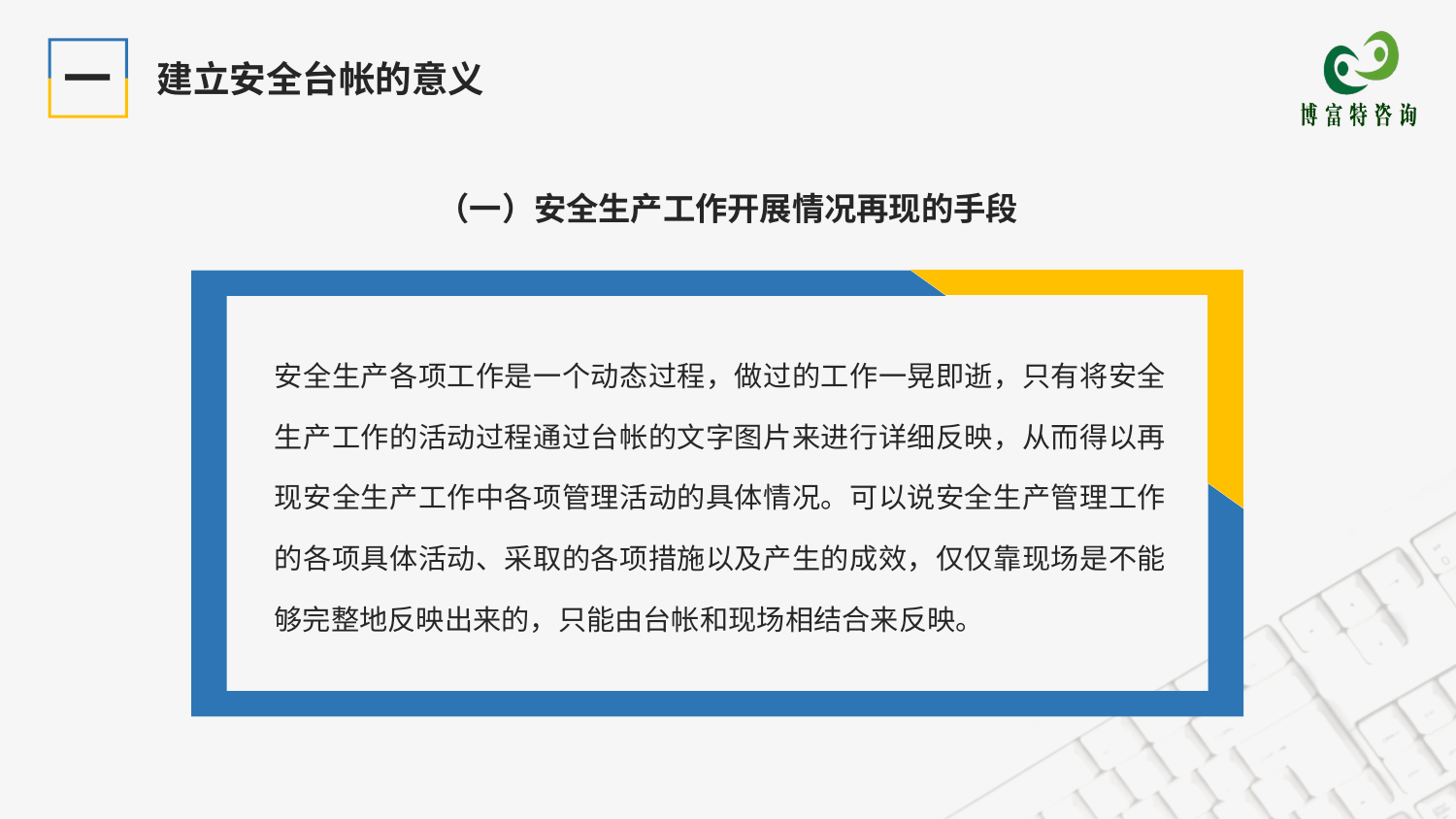

一
建立安全台帐的意义
（一）安全生产工作开展情况再现的手段

安全生产各项工作是一个动态过程，做过的工作一晃即逝，只有将安全生产工作的活动过程通过台帐的文字图片来进行详细反映，从而得以再现安全生产工作中各项管理活动的具体情况。可以说安全生产管理工作的各项具体活动、采取的各项措施以及产生的成效，仅仅靠现场是不能够完整地反映出来的，只能由台帐和现场相结合来反映。